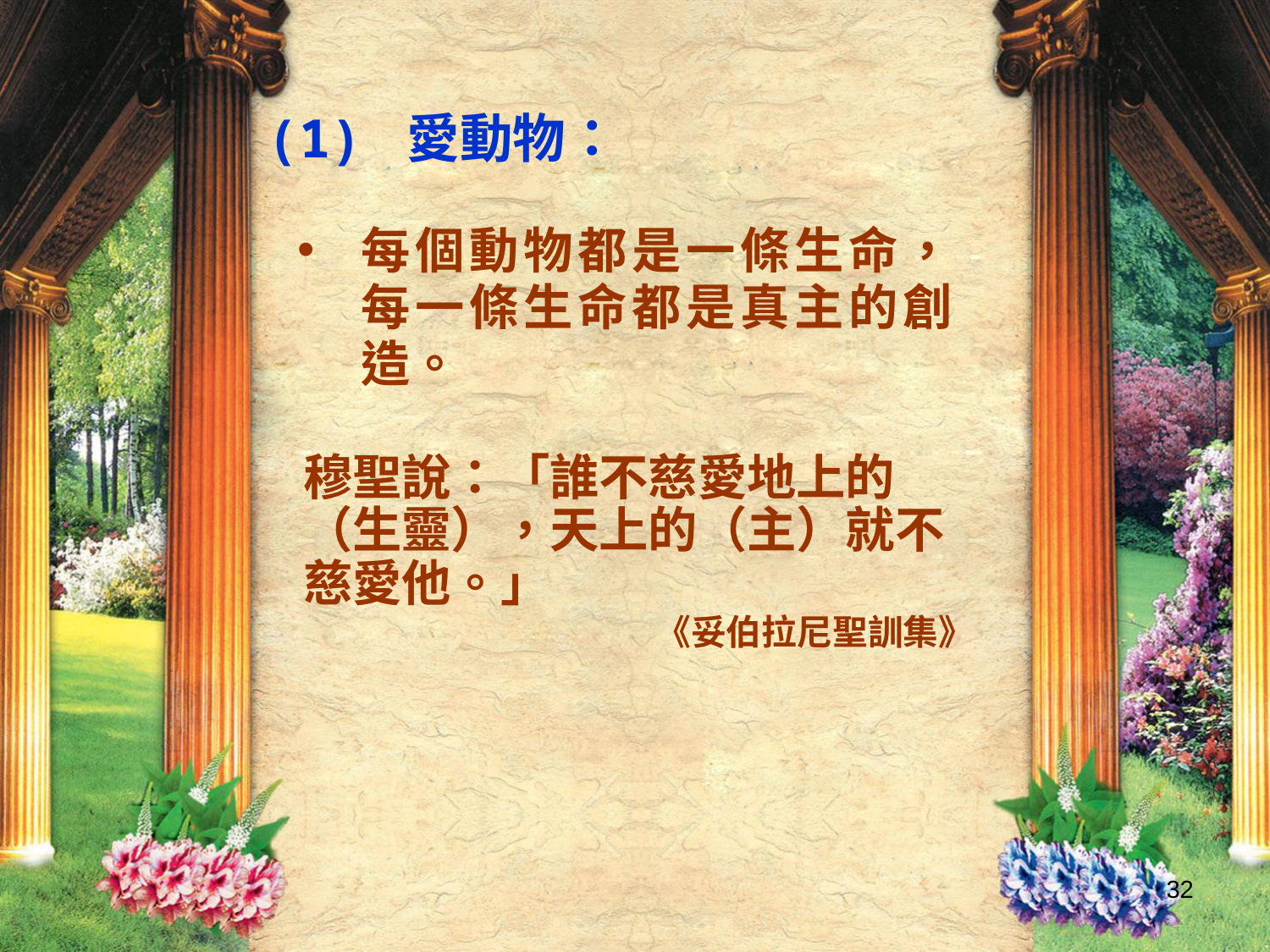

(1) 愛動物：
每個動物都是一條生命，每一條生命都是真主的創造。
穆聖說：「誰不慈愛地上的（生靈），天上的（主）就不慈愛他。」
《妥伯拉尼聖訓集》

32